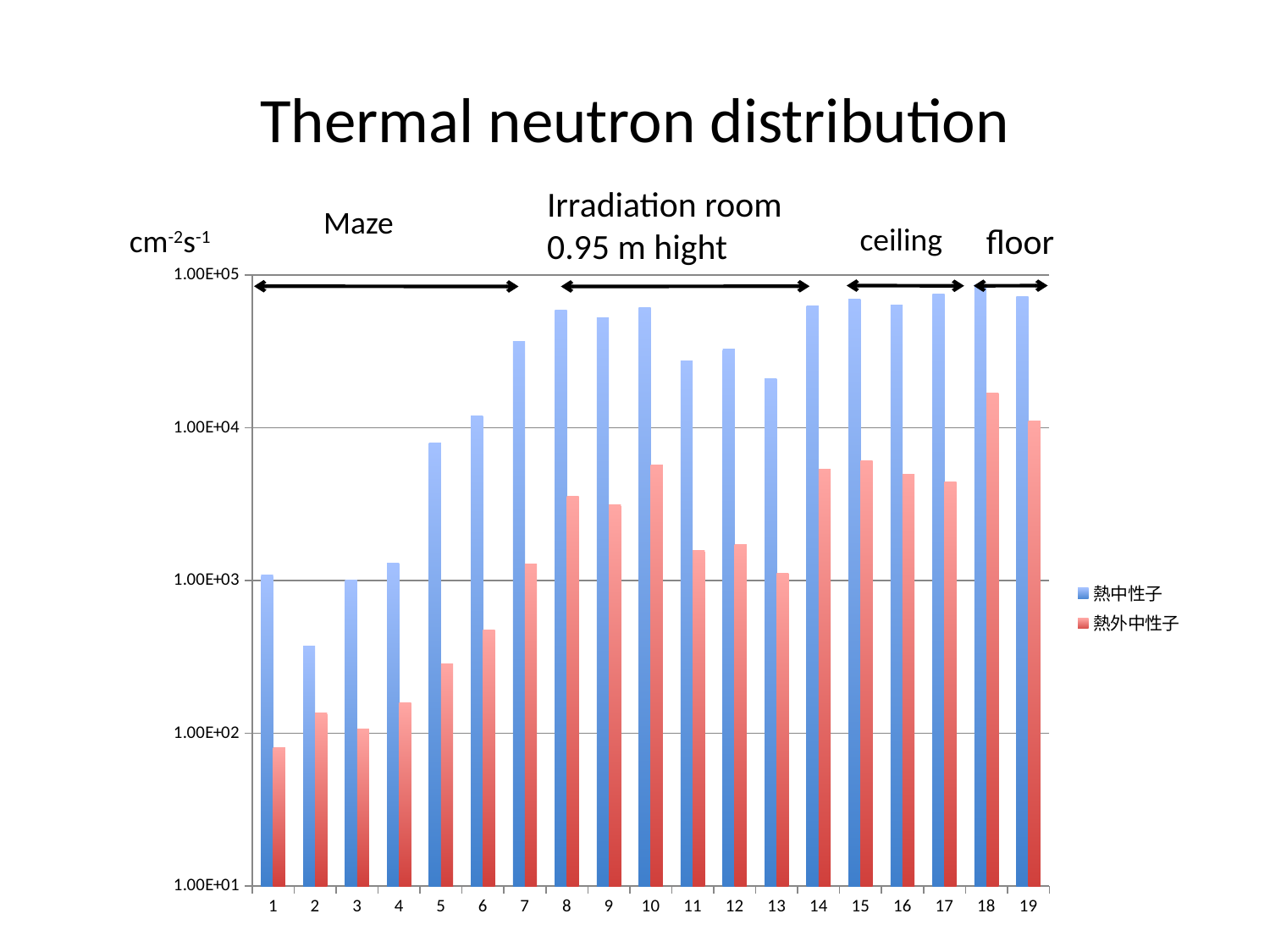

# Thermal neutron distribution
Irradiation room
0.95 m hight
Maze
ceiling
floor
 cm-2s-1

### Chart

| Category | 熱中性子 | 熱外中性子 |
|---|---|---|
| 1.0 | 1082.325690130127 | 80.41230287044849 |
| 2.0 | 371.8760063524026 | 136.351296171631 |
| 3.0 | 1010.170644121452 | 106.2840872722457 |
| 4.0 | 1293.240440001638 | 158.027656075839 |
| 5.0 | 7898.202343872668 | 284.9392471278956 |
| 6.0 | 11983.28802559458 | 471.9852559787219 |
| 7.0 | 36693.61608948853 | 1284.499133678391 |
| 8.0 | 58939.57181277852 | 3579.39633385938 |
| 9.0 | 52345.71068521655 | 3120.346970081555 |
| 10.0 | 61026.5177588756 | 5712.070453466942 |
| 11.0 | 27441.11903591459 | 1569.088762098154 |
| 12.0 | 32597.42963145761 | 1722.22175626014 |
| 13.0 | 20919.41295436126 | 1121.227196980566 |
| 14.0 | 62941.40167218276 | 5378.534205908642 |
| 15.0 | 69057.92941845655 | 6091.406751790581 |
| 16.0 | 63307.72729038059 | 4984.513921843444 |
| 17.0 | 74858.08503992317 | 4437.36064361626 |
| 18.0 | 86136.4737698945 | 16963.84933729155 |
| 19.0 | 72476.96852163684 | 11145.8444152605 |